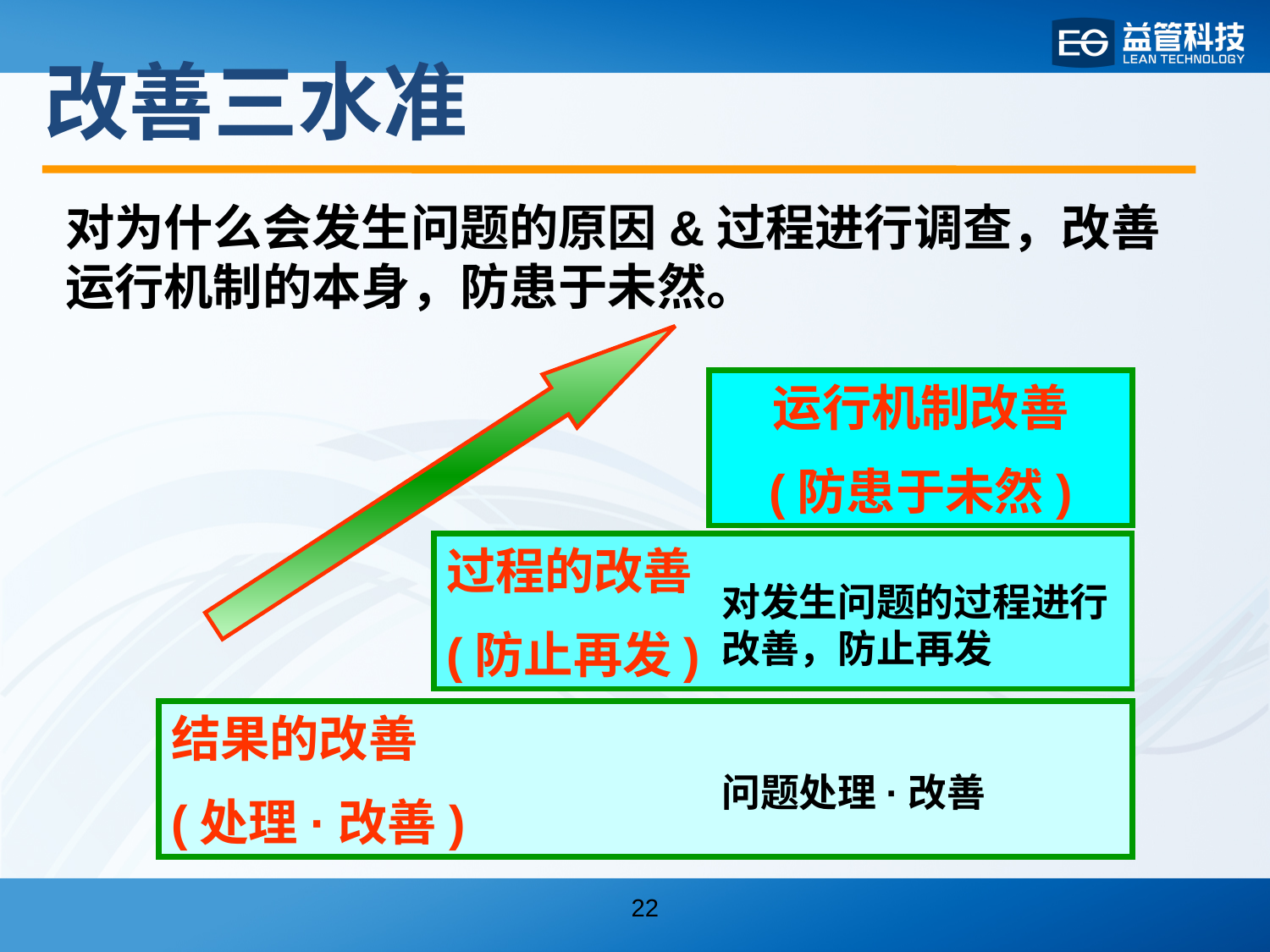

改善三水准

对为什么会发生问题的原因&过程进行调查，改善运行机制的本身，防患于未然。
运行机制改善
(防患于未然)

过程的改善
(防止再发)
对发生问题的过程进行改善，防止再发
结果的改善
(处理·改善)
问题处理·改善